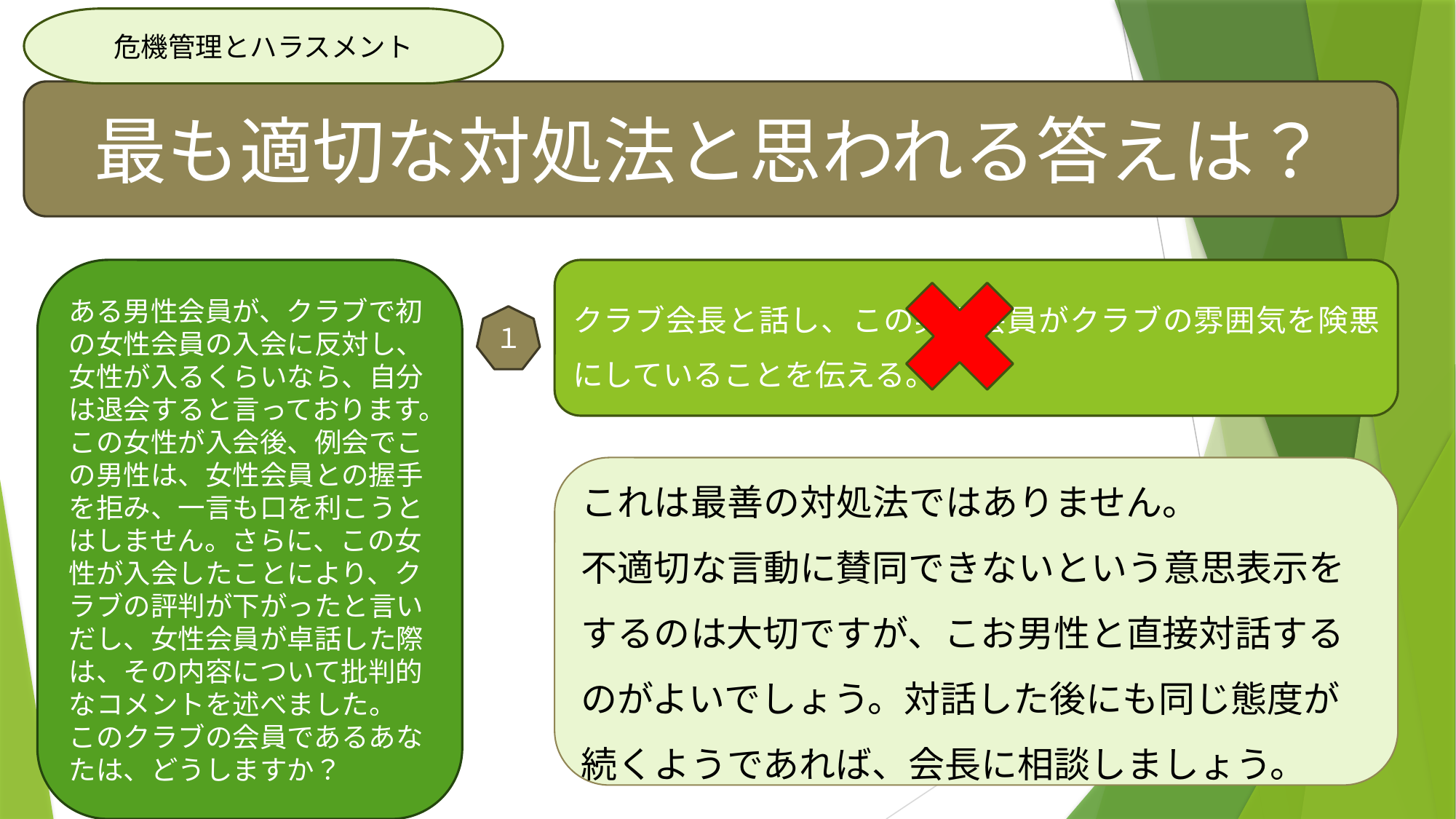

危機管理とハラスメント
最も適切な対処法と思われる答えは？

ある男性会員が、クラブで初の女性会員の入会に反対し、女性が入るくらいなら、自分は退会すると言っております。
この女性が入会後、例会でこの男性は、女性会員との握手を拒み、一言も口を利こうとはしません。さらに、この女性が入会したことにより、クラブの評判が下がったと言いだし、女性会員が卓話した際は、その内容について批判的なコメントを述べました。
このクラブの会員であるあなたは、どうしますか？
クラブ会長と話し、この男性会員がクラブの雰囲気を険悪にしていることを伝える。
１
これは最善の対処法ではありません。
不適切な言動に賛同できないという意思表示をするのは大切ですが、こお男性と直接対話するのがよいでしょう。対話した後にも同じ態度が続くようであれば、会長に相談しましょう。